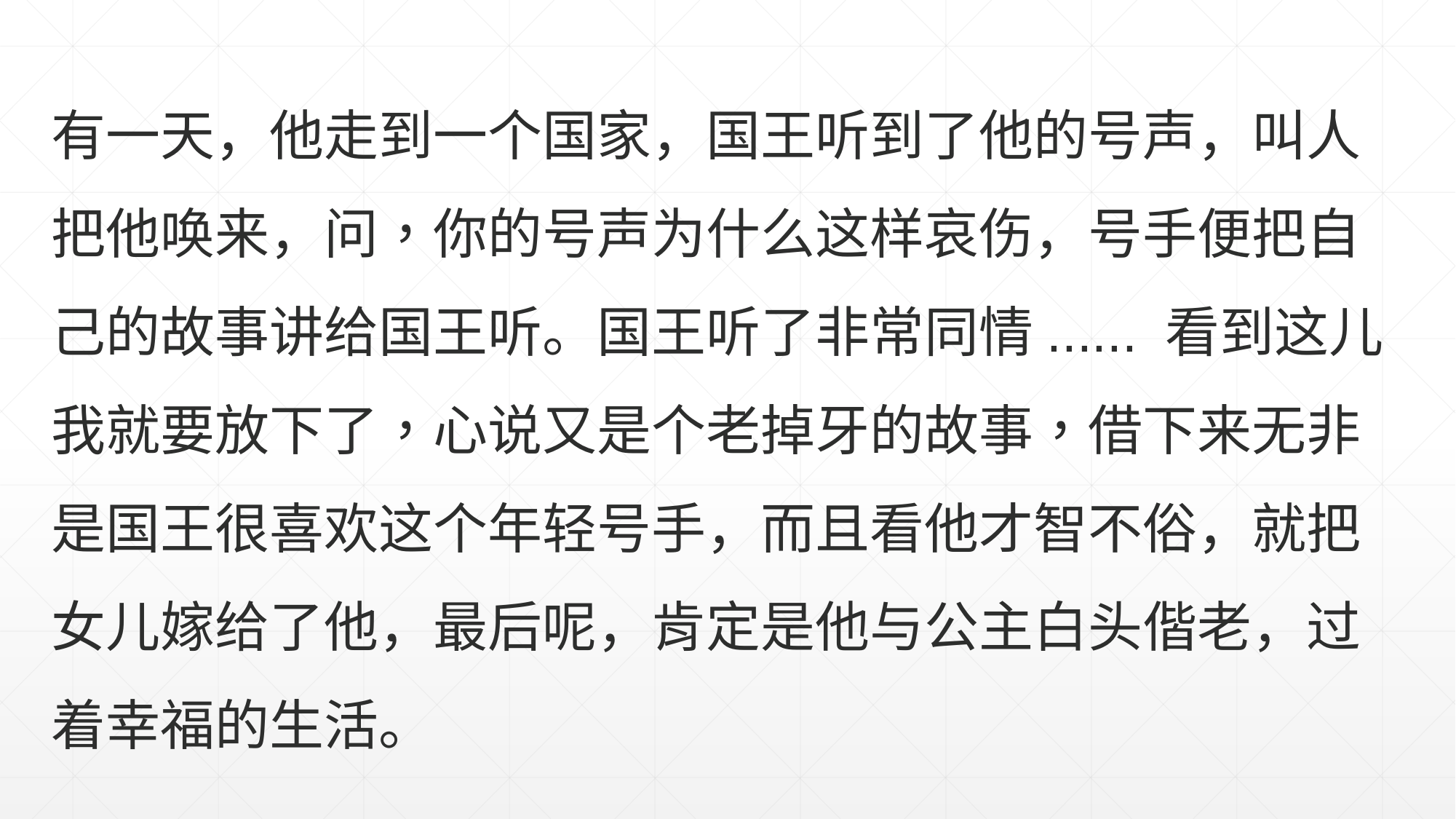

有一天，他走到一个国家，国王听到了他的号声，叫人把他唤来，问，你的号声为什么这样哀伤，号手便把自己的故事讲给国王听。国王听了非常同情...... 看到这儿我就要放下了，心说又是个老掉牙的故事，借下来无非是国王很喜欢这个年轻号手，而且看他才智不俗，就把女儿嫁给了他，最后呢，肯定是他与公主白头偕老，过着幸福的生活。